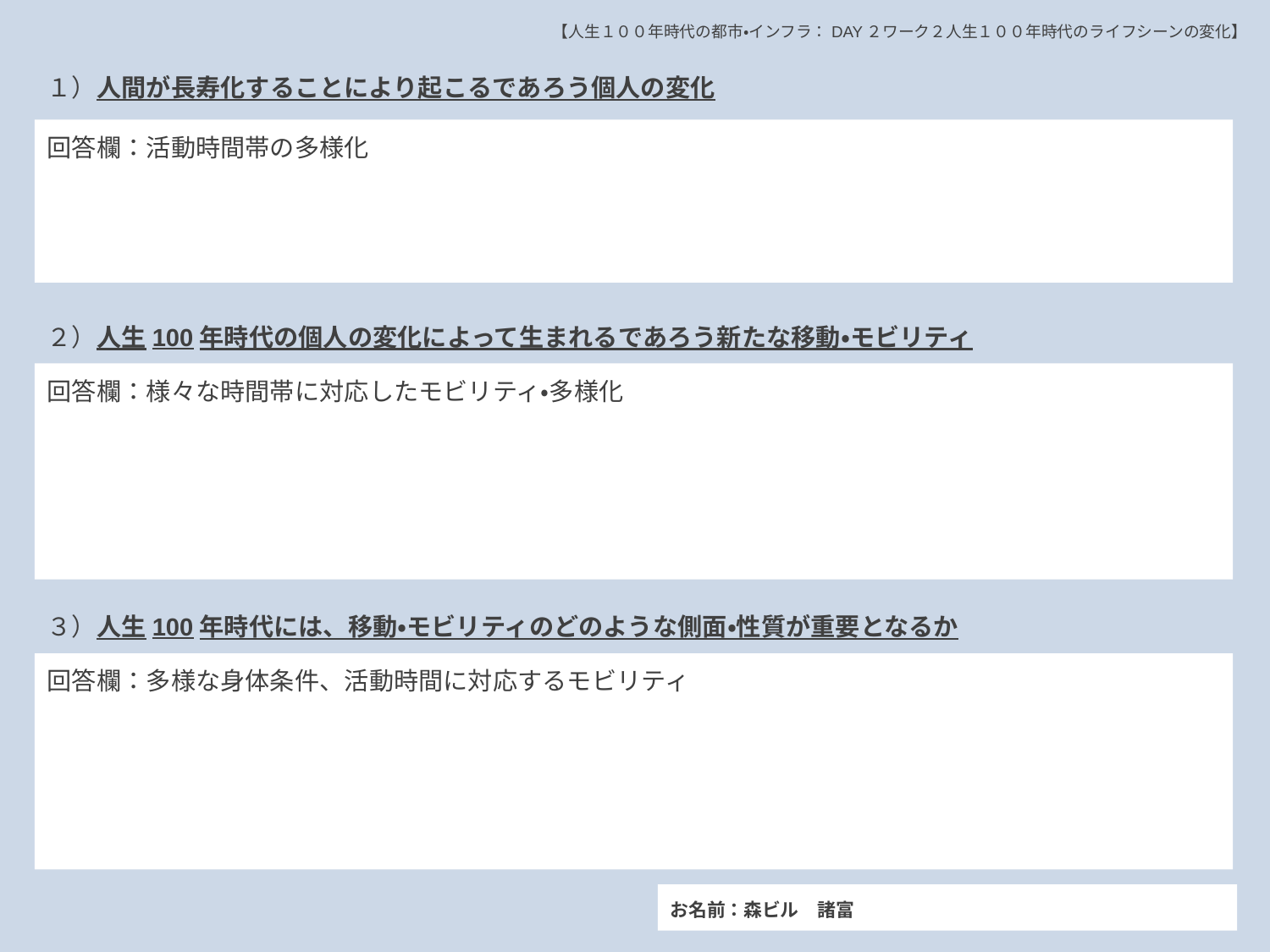

【人生１００年時代の都市・インフラ：DAY２ワーク２人生１００年時代のライフシーンの変化】
１）人間が長寿化することにより起こるであろう個人の変化
回答欄：活動時間帯の多様化
２）人生100年時代の個人の変化によって生まれるであろう新たな移動・モビリティ
回答欄：様々な時間帯に対応したモビリティ・多様化
３）人生100年時代には、移動・モビリティのどのような側面・性質が重要となるか
回答欄：多様な身体条件、活動時間に対応するモビリティ
お名前：森ビル　諸富